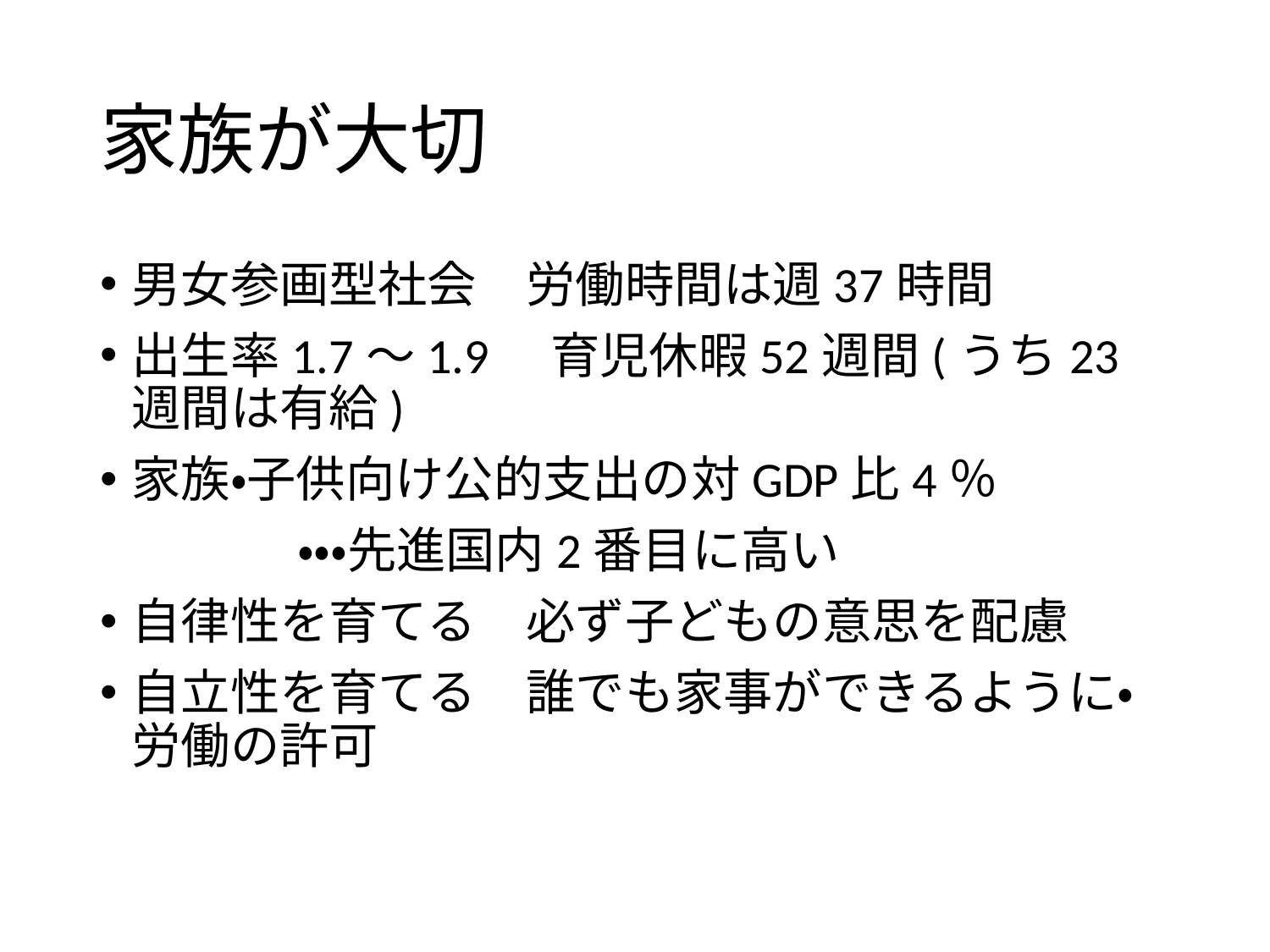

# 家族が大切
男女参画型社会　労働時間は週37時間
出生率1.7～1.9　育児休暇52週間(うち23週間は有給)
家族・子供向け公的支出の対GDP比4％
　　　　・・・先進国内2番目に高い
自律性を育てる　必ず子どもの意思を配慮
自立性を育てる　誰でも家事ができるように・労働の許可